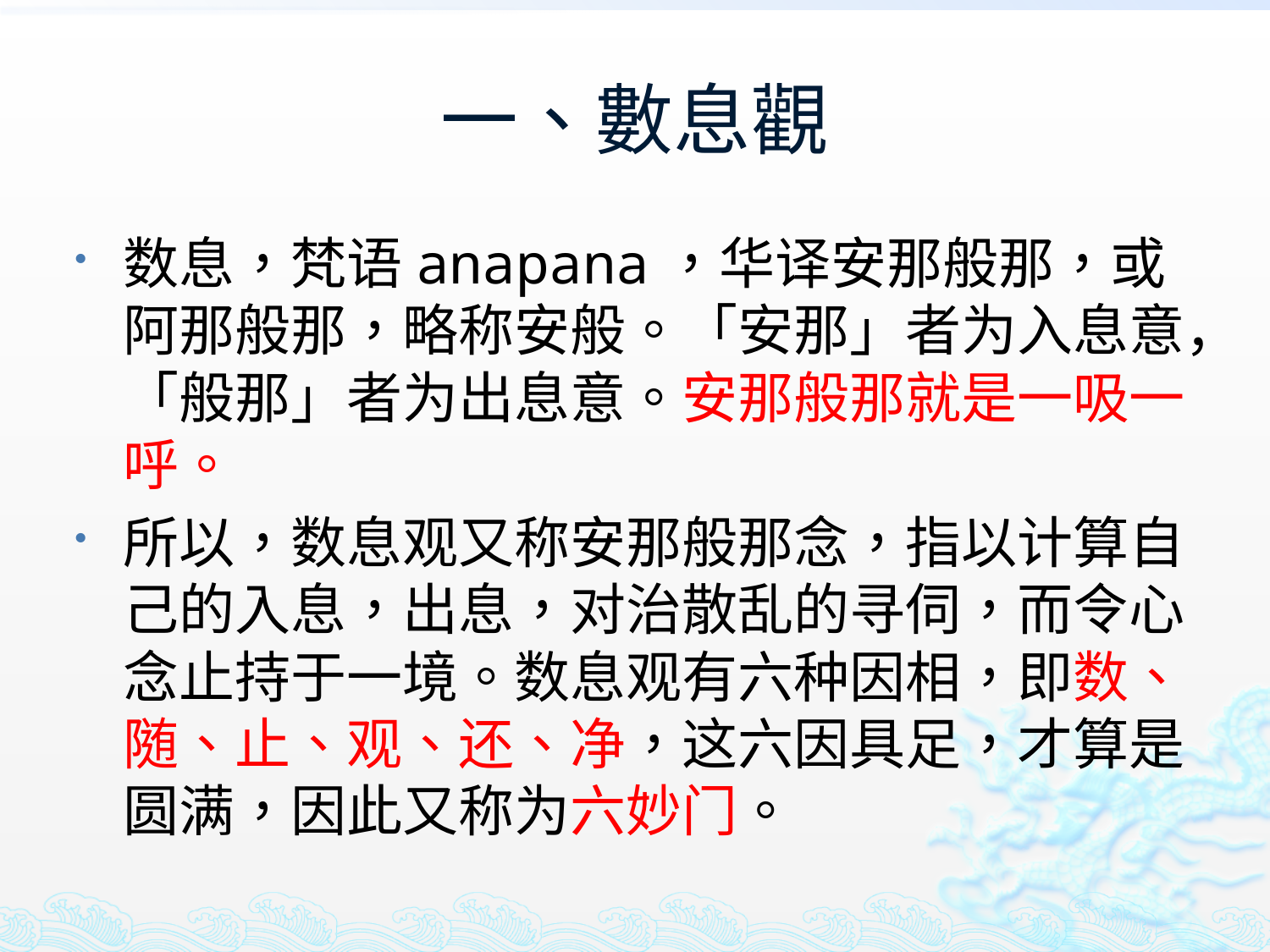

# 一、數息觀
数息，梵语anapana，华译安那般那，或阿那般那，略称安般。「安那」者为入息意，「般那」者为出息意。安那般那就是一吸一呼。
所以，数息观又称安那般那念，指以计算自己的入息，出息，对治散乱的寻伺，而令心念止持于一境。数息观有六种因相，即数、随、止、观、还、净，这六因具足，才算是圆满，因此又称为六妙门。